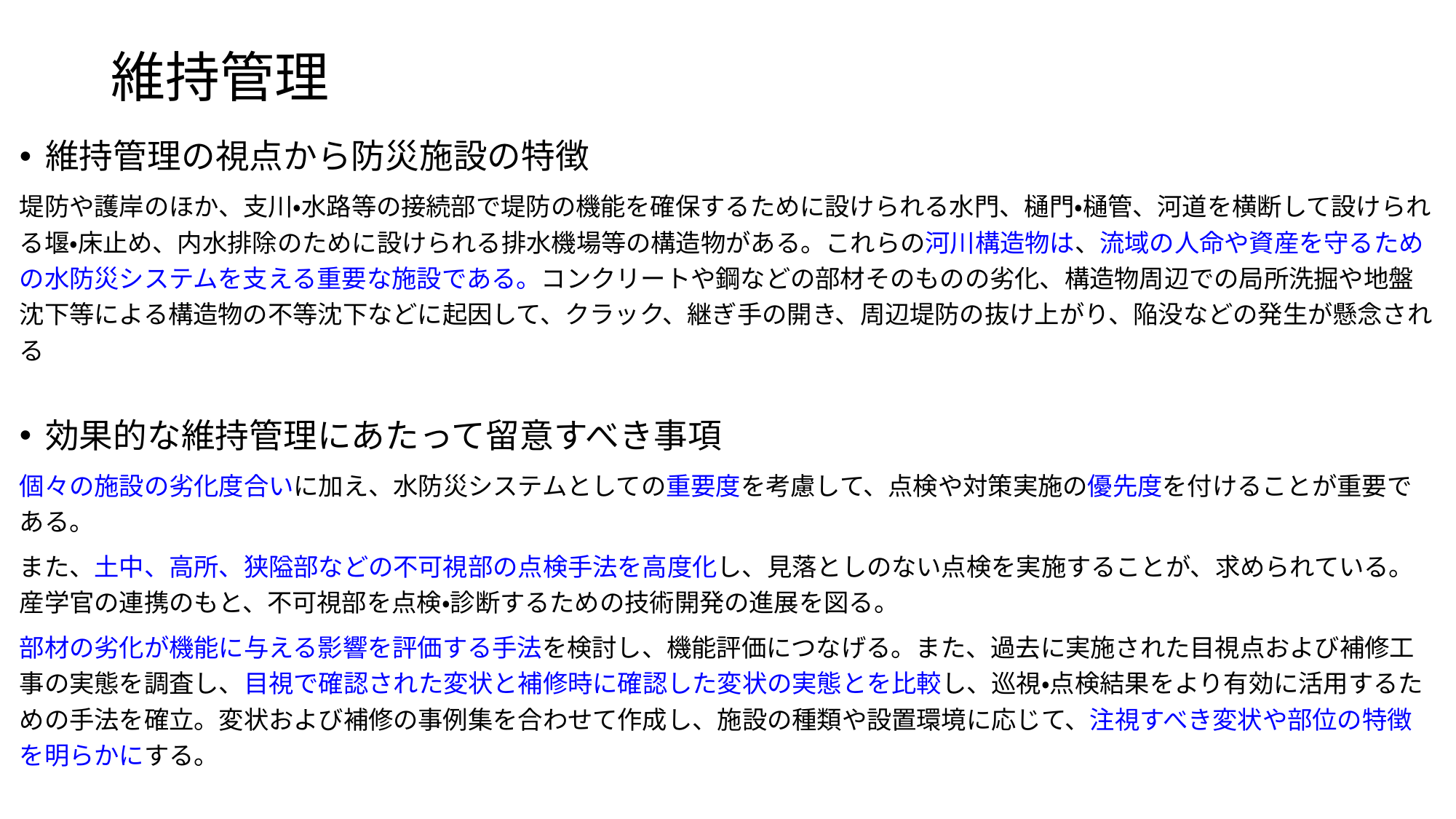

# 維持管理
維持管理の視点から防災施設の特徴
堤防や護岸のほか、支川・水路等の接続部で堤防の機能を確保するために設けられる水門、樋門・樋管、河道を横断して設けられる堰・床止め、内水排除のために設けられる排水機場等の構造物がある。これらの河川構造物は、流域の人命や資産を守るための水防災システムを支える重要な施設である。コンクリートや鋼などの部材そのものの劣化、構造物周辺での局所洗掘や地盤沈下等による構造物の不等沈下などに起因して、クラック、継ぎ手の開き、周辺堤防の抜け上がり、陥没などの発生が懸念される

効果的な維持管理にあたって留意すべき事項
個々の施設の劣化度合いに加え、水防災システムとしての重要度を考慮して、点検や対策実施の優先度を付けることが重要である。
また、土中、高所、狭隘部などの不可視部の点検手法を高度化し、見落としのない点検を実施することが、求められている。産学官の連携のもと、不可視部を点検・診断するための技術開発の進展を図る。
部材の劣化が機能に与える影響を評価する手法を検討し、機能評価につなげる。また、過去に実施された目視点および補修工事の実態を調査し、目視で確認された変状と補修時に確認した変状の実態とを比較し、巡視・点検結果をより有効に活用するための手法を確立。変状および補修の事例集を合わせて作成し、施設の種類や設置環境に応じて、注視すべき変状や部位の特徴を明らかにする。